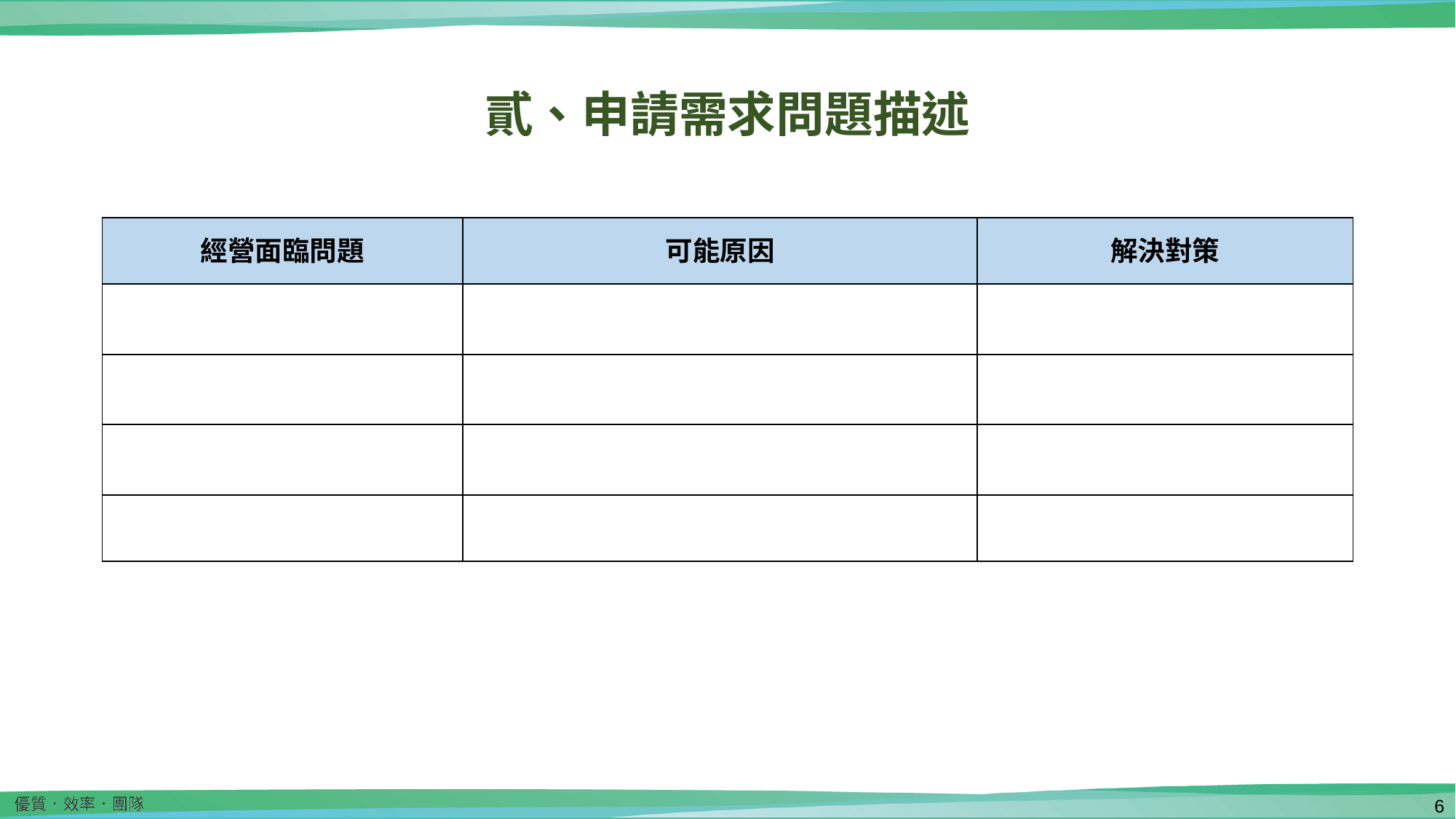

貳、申請需求問題描述
| 經營面臨問題 | 可能原因 | 解決對策 |
| --- | --- | --- |
|  |  |  |
|  |  |  |
|  |  |  |
|  |  |  |
6